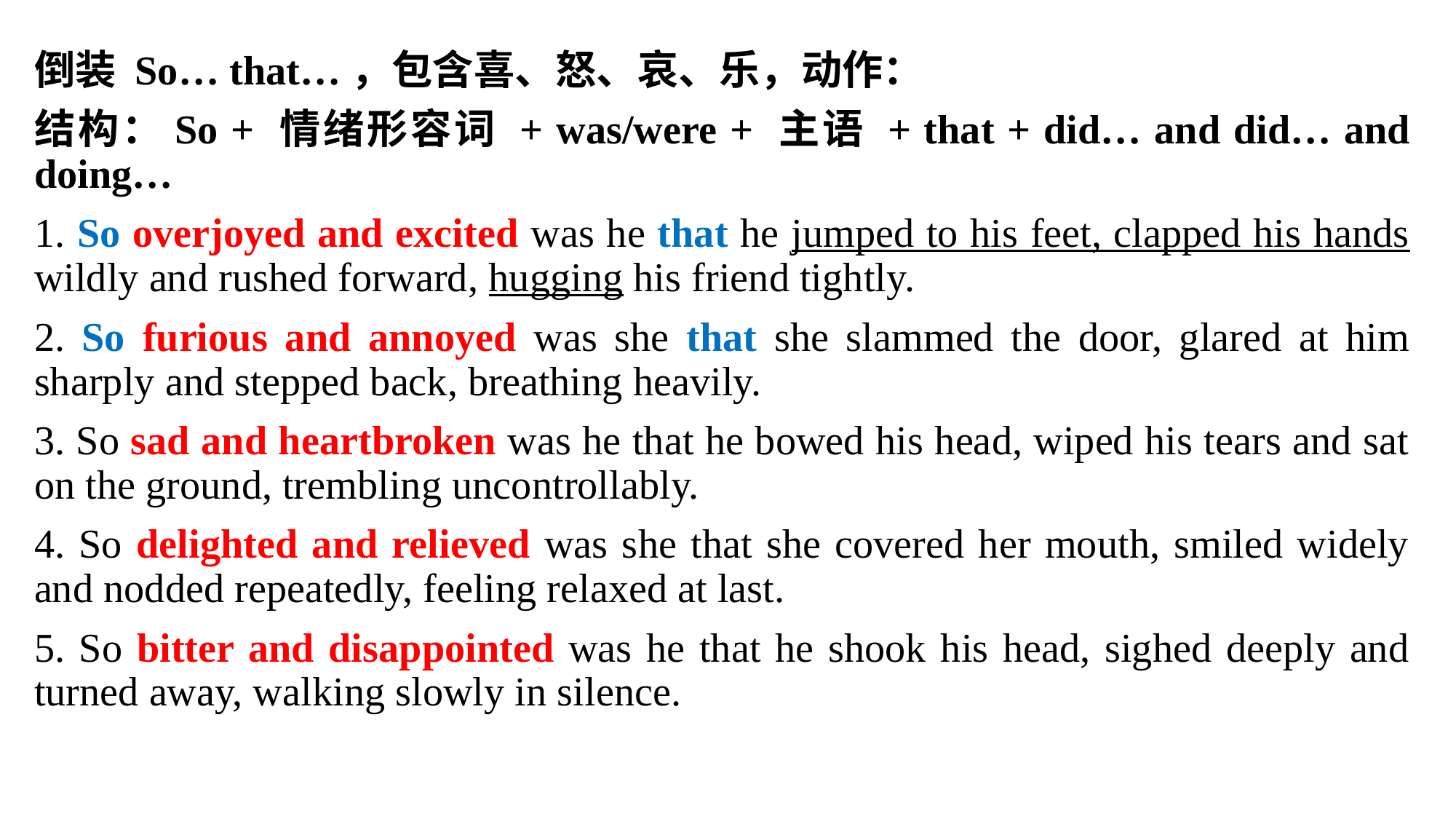

倒装 So… that…，包含喜、怒、哀、乐，动作：
结构：So + 情绪形容词 + was/were + 主语 + that + did… and did… and doing…
1. So overjoyed and excited was he that he jumped to his feet, clapped his hands wildly and rushed forward, hugging his friend tightly.
2. So furious and annoyed was she that she slammed the door, glared at him sharply and stepped back, breathing heavily.
3. So sad and heartbroken was he that he bowed his head, wiped his tears and sat on the ground, trembling uncontrollably.
4. So delighted and relieved was she that she covered her mouth, smiled widely and nodded repeatedly, feeling relaxed at last.
5. So bitter and disappointed was he that he shook his head, sighed deeply and turned away, walking slowly in silence.